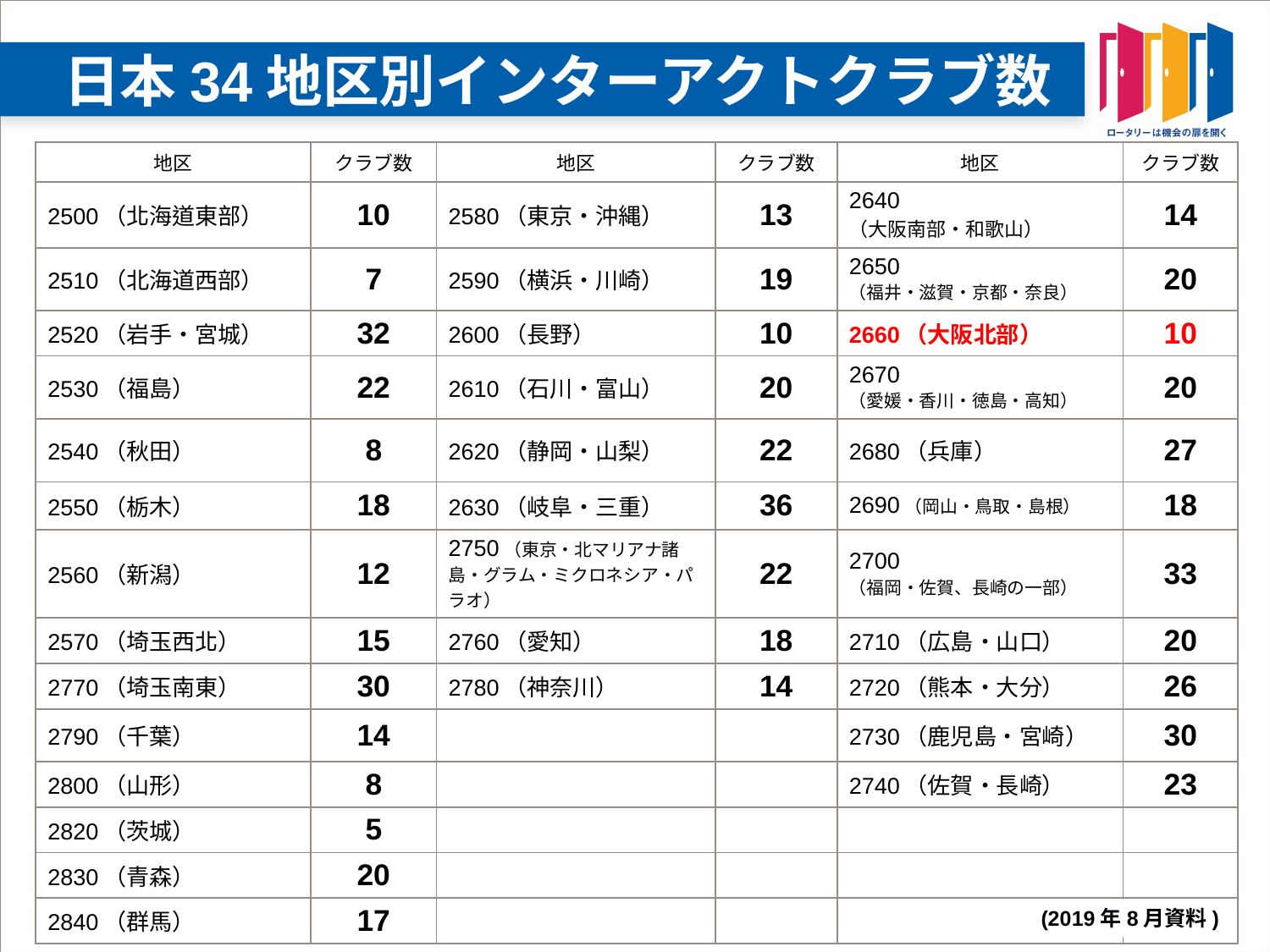

# 日本34地区別インターアクトクラブ数
| 地区 | クラブ数 | 地区 | クラブ数 | 地区 | クラブ数 |
| --- | --- | --- | --- | --- | --- |
| 2500（北海道東部） | 10 | 2580（東京・沖縄） | 13 | 2640 （大阪南部・和歌山） | 14 |
| 2510（北海道西部） | 7 | 2590（横浜・川崎） | 19 | 2650 （福井・滋賀・京都・奈良） | 20 |
| 2520（岩手・宮城） | 32 | 2600（長野） | 10 | 2660（大阪北部） | 10 |
| 2530（福島） | 22 | 2610（石川・富山） | 20 | 2670 （愛媛・香川・徳島・高知） | 20 |
| 2540（秋田） | 8 | 2620（静岡・山梨） | 22 | 2680（兵庫） | 27 |
| 2550（栃木） | 18 | 2630（岐阜・三重） | 36 | 2690（岡山・鳥取・島根） | 18 |
| 2560（新潟） | 12 | 2750（東京・北マリアナ諸島・グラム・ミクロネシア・パラオ） | 22 | 2700 （福岡・佐賀、長崎の一部） | 33 |
| 2570（埼玉西北） | 15 | 2760（愛知） | 18 | 2710（広島・山口） | 20 |
| 2770（埼玉南東） | 30 | 2780（神奈川） | 14 | 2720（熊本・大分） | 26 |
| 2790（千葉） | 14 |  |  | 2730（鹿児島・宮崎） | 30 |
| 2800（山形） | 8 |  |  | 2740（佐賀・長崎） | 23 |
| 2820（茨城） | 5 |  |  |  |  |
| 2830（青森） | 20 |  |  |  |  |
| 2840（群馬） | 17 |  |  |  |  |
(2019年8月資料)